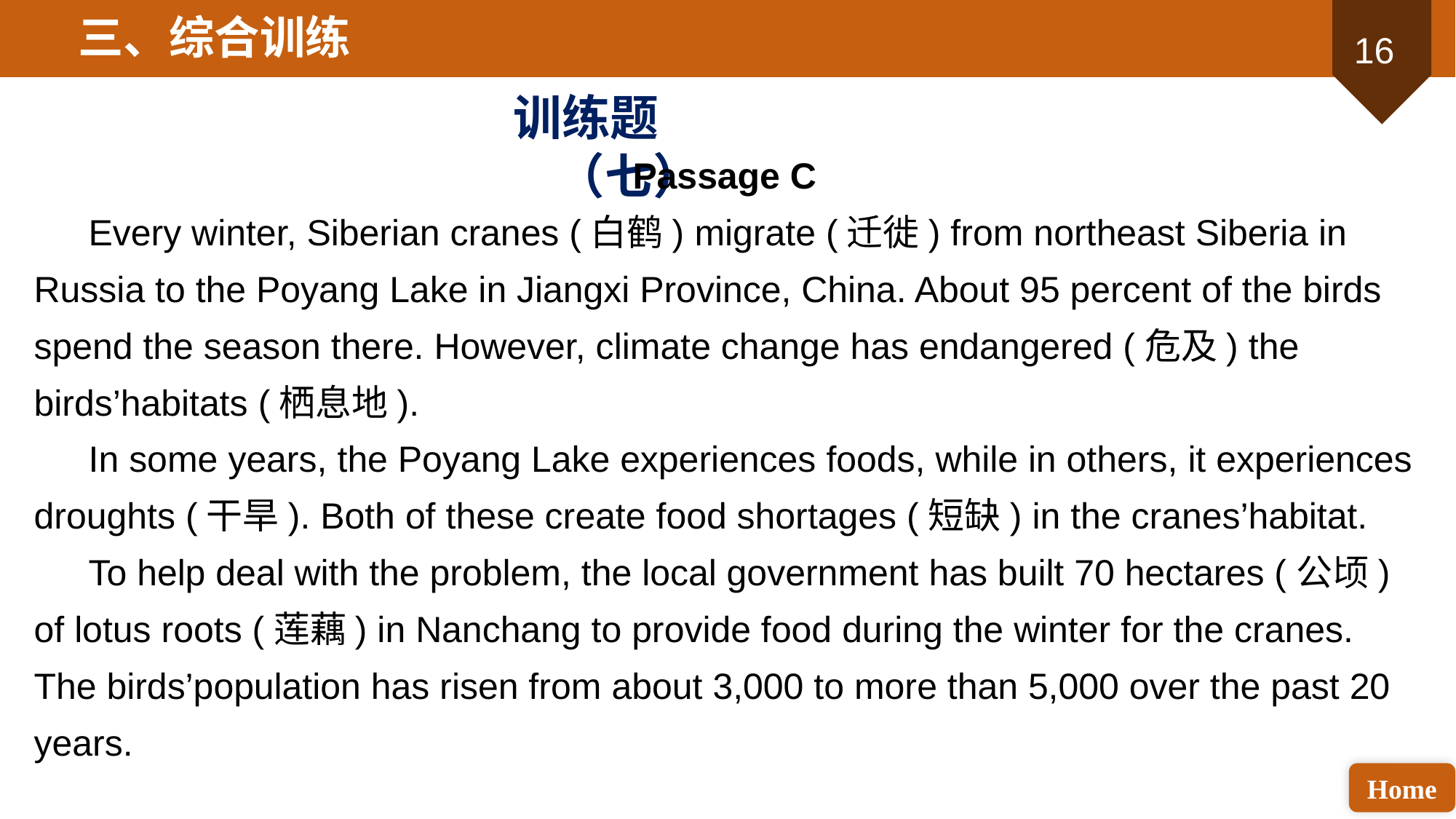

三、综合训练
训练题（七）
Passage C
Every winter, Siberian cranes (白鹤) migrate (迁徙) from northeast Siberia in Russia to the Poyang Lake in Jiangxi Province, China. About 95 percent of the birds spend the season there. However, climate change has endangered (危及) the birds’habitats (栖息地).
In some years, the Poyang Lake experiences foods, while in others, it experiences droughts (干旱). Both of these create food shortages (短缺) in the cranes’habitat.
To help deal with the problem, the local government has built 70 hectares (公顷) of lotus roots (莲藕) in Nanchang to provide food during the winter for the cranes. The birds’population has risen from about 3,000 to more than 5,000 over the past 20 years.